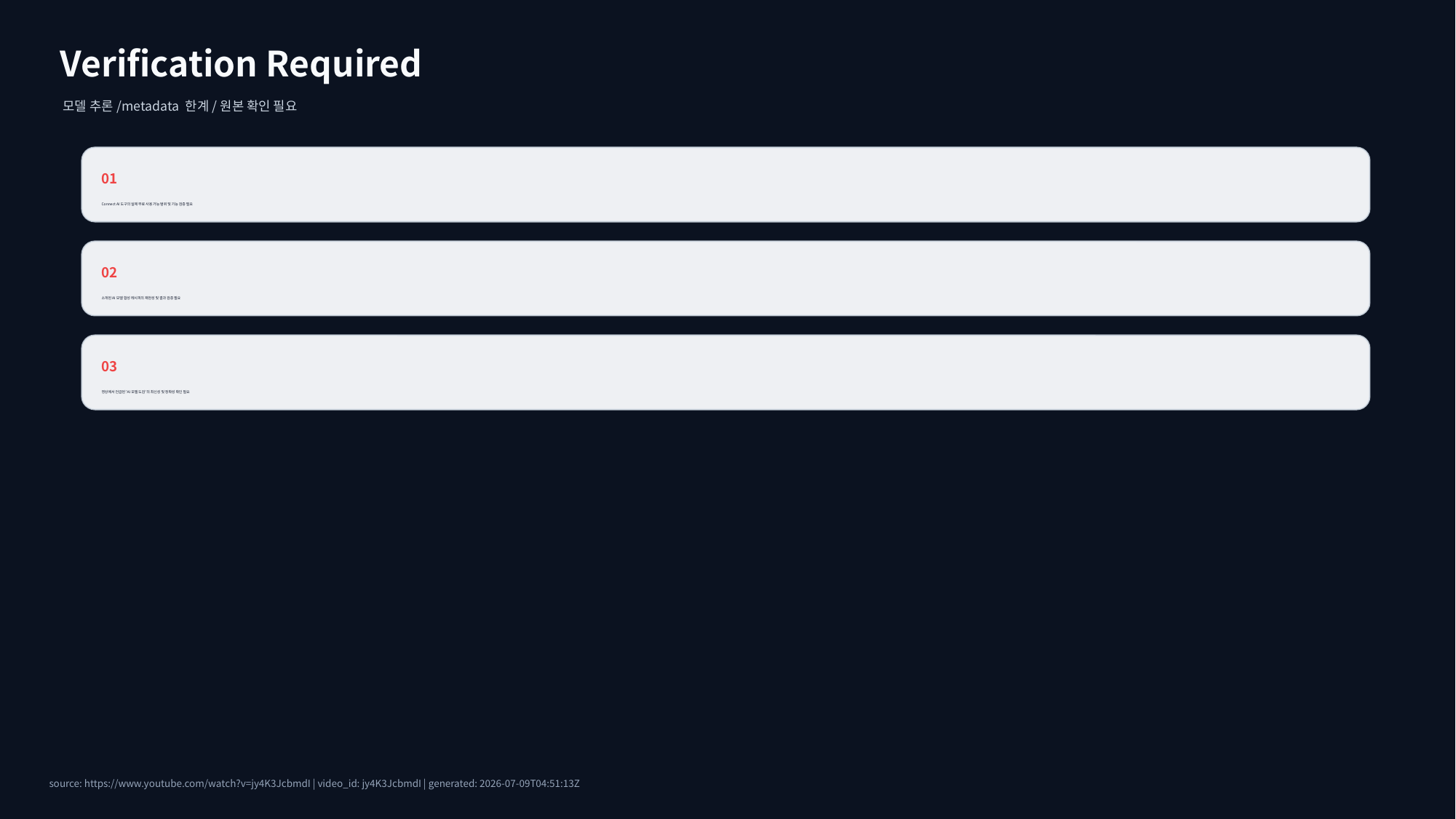

Verification Required
모델 추론/metadata 한계/원본 확인 필요

01
Connect AI 도구의 실제 무료 사용 가능 범위 및 기능 검증 필요

02
소개된 AI 모델 합성 레시피의 재현성 및 결과 검증 필요

03
영상에서 언급된 'AI 모델 도감'의 최신성 및 정확성 확인 필요
source: https://www.youtube.com/watch?v=jy4K3JcbmdI | video_id: jy4K3JcbmdI | generated: 2026-07-09T04:51:13Z